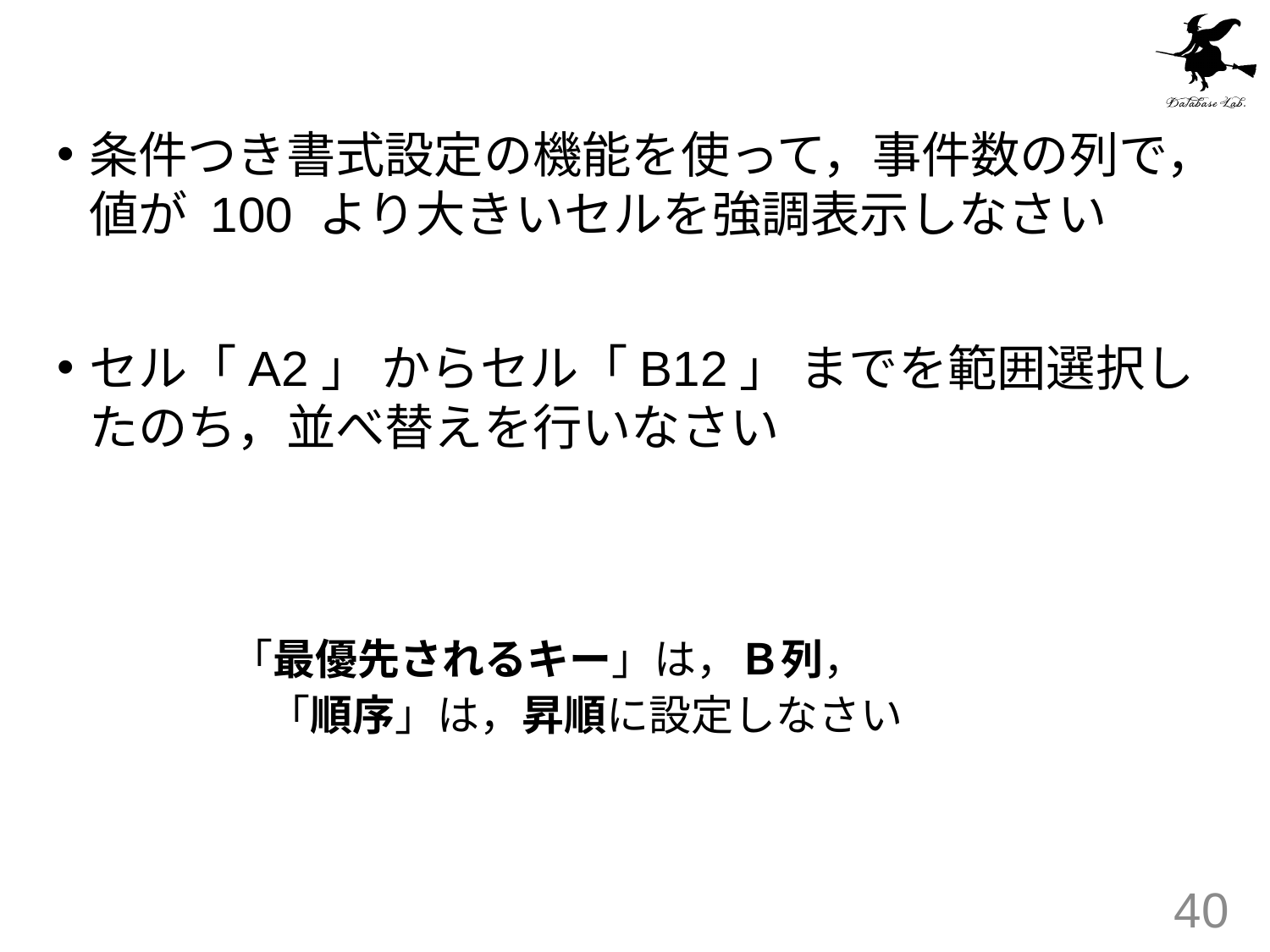

#
条件つき書式設定の機能を使って，事件数の列で，値が 100 より大きいセルを強調表示しなさい

セル「A2」 からセル「B12」 までを範囲選択したのち，並べ替えを行いなさい

　　「最優先されるキー」は，Ｂ列，
　　「順序」は，昇順に設定しなさい
40